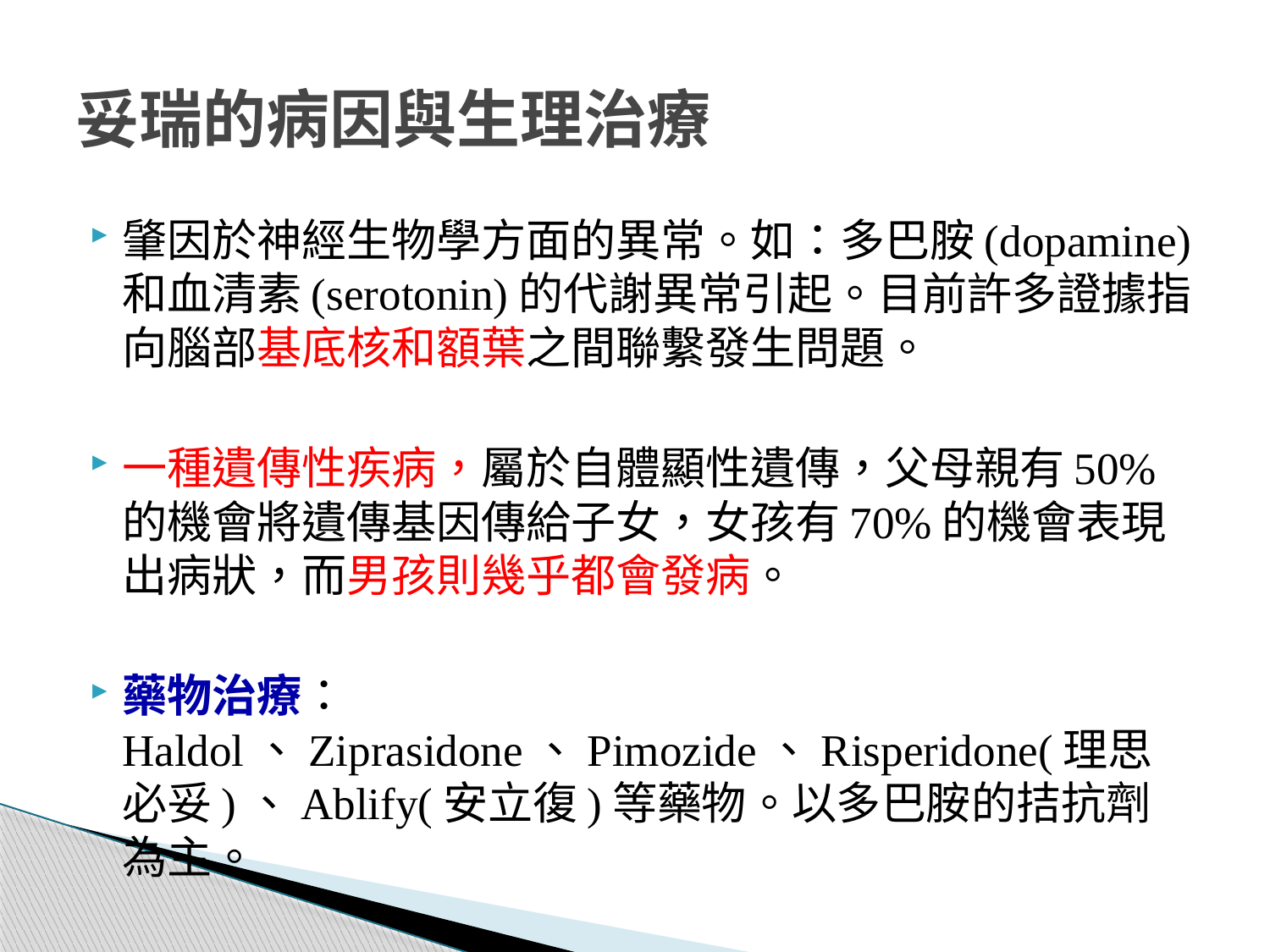

# 妥瑞的病因與生理治療
肇因於神經生物學方面的異常。如：多巴胺(dopamine)和血清素(serotonin)的代謝異常引起。目前許多證據指向腦部基底核和額葉之間聯繫發生問題。

一種遺傳性疾病，屬於自體顯性遺傳，父母親有50%的機會將遺傳基因傳給子女，女孩有70%的機會表現出病狀，而男孩則幾乎都會發病。

藥物治療： Haldol、Ziprasidone、Pimozide、Risperidone(理思必妥)、Ablify(安立復)等藥物。以多巴胺的拮抗劑為主。